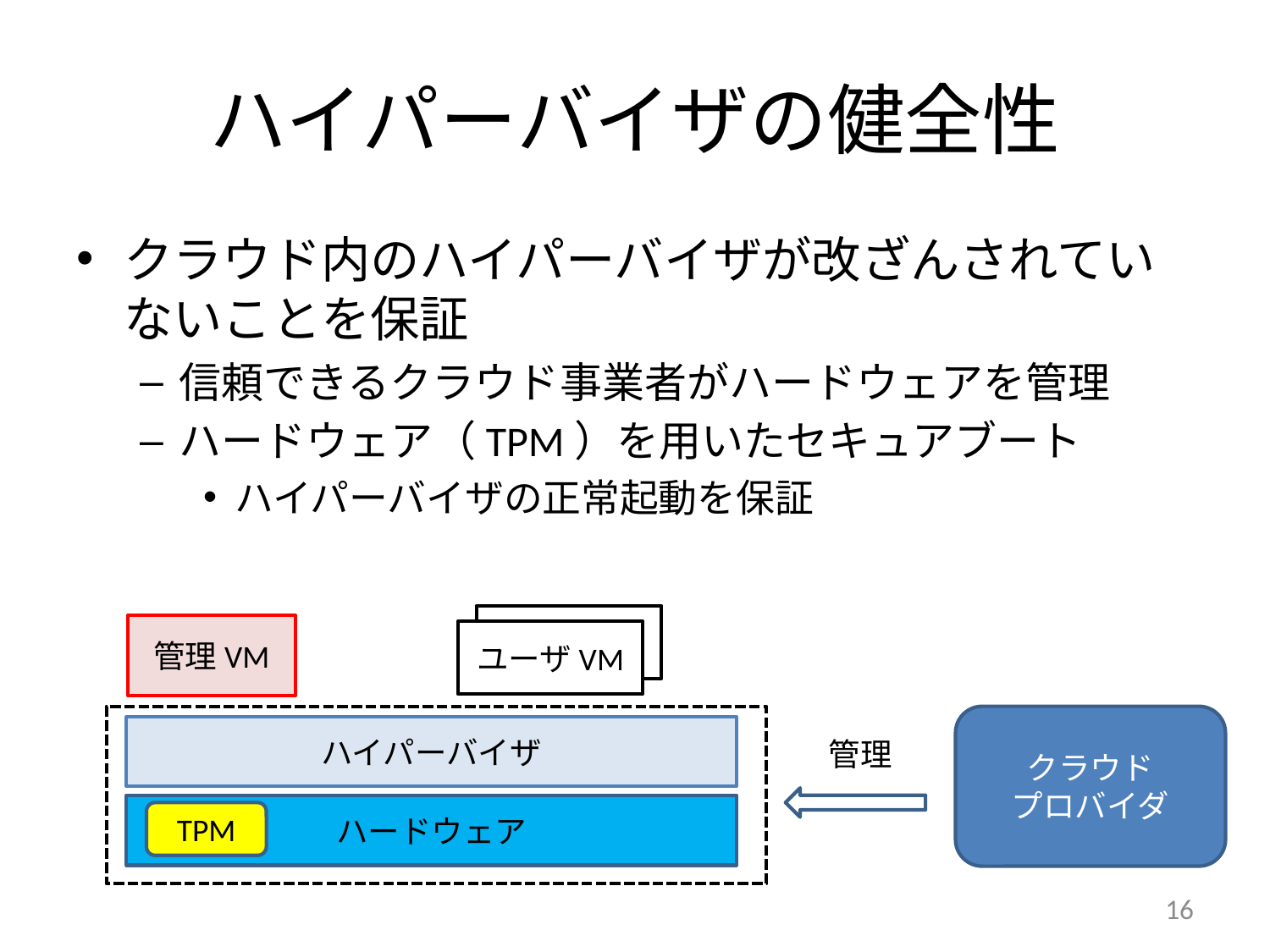

# ハイパーバイザの健全性
クラウド内のハイパーバイザが改ざんされていないことを保証
信頼できるクラウド事業者がハードウェアを管理
ハードウェア（TPM）を用いたセキュアブート
ハイパーバイザの正常起動を保証

ユーザVM
管理VM
ユーザVM

クラウド
プロバイダ
ハイパーバイザ
管理

ハードウェア
TPM
16